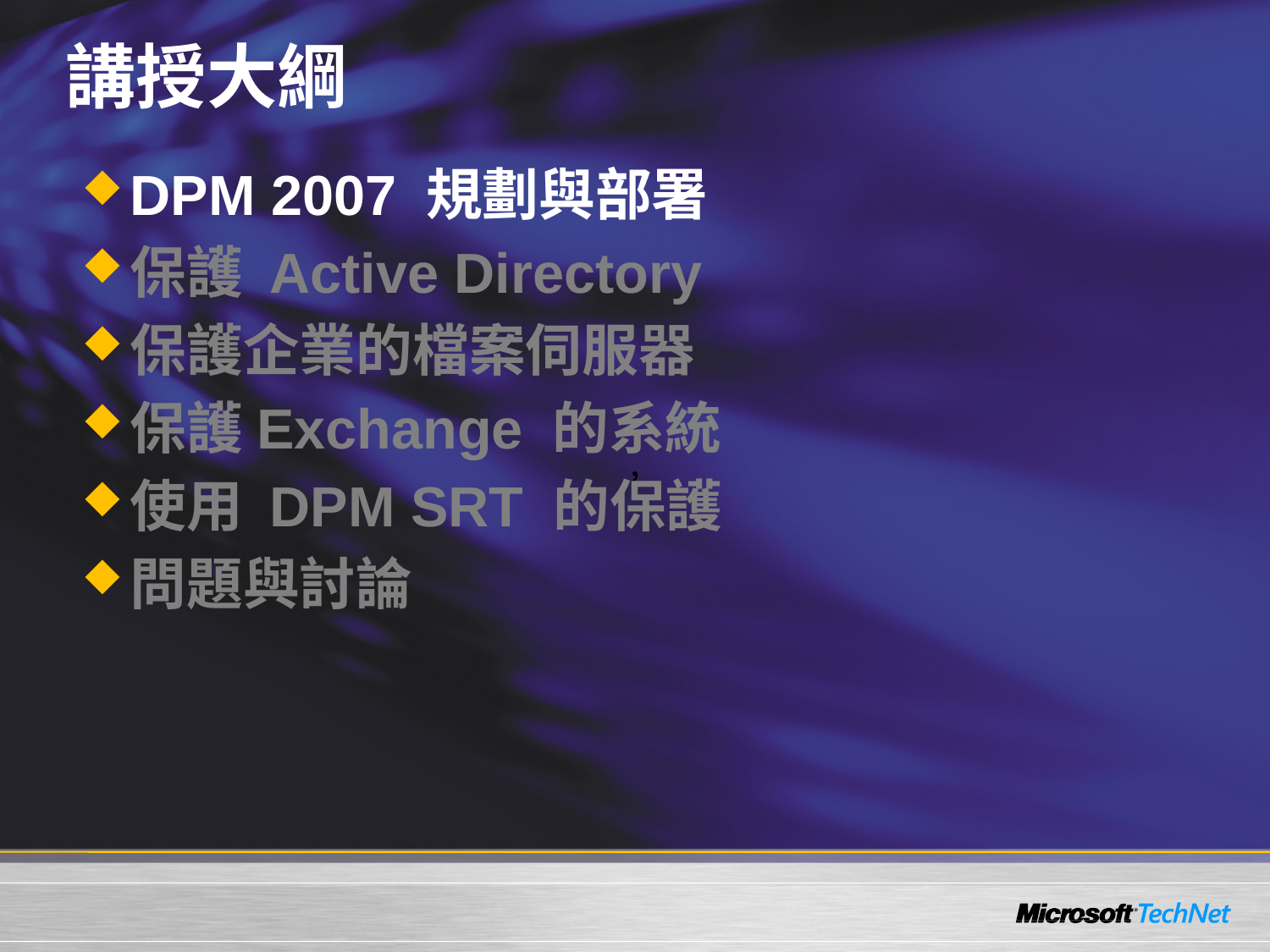

# 講授大綱
DPM 2007 規劃與部署
保護 Active Directory
保護企業的檔案伺服器
保護Exchange 的系統
使用 DPM SRT 的保護
問題與討論